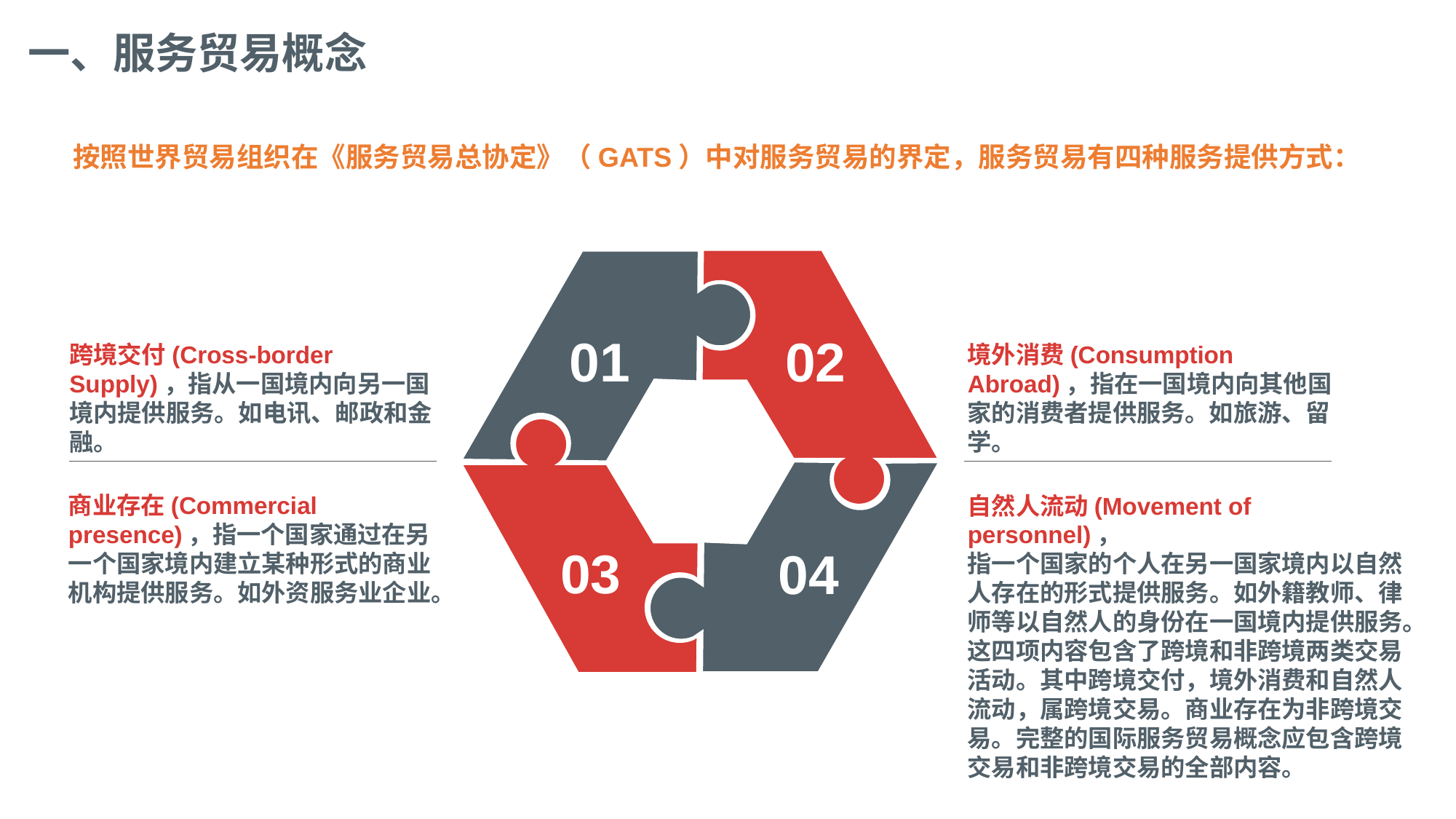

一、服务贸易概念
按照世界贸易组织在《服务贸易总协定》（GATS）中对服务贸易的界定，服务贸易有四种服务提供方式：

01
02
跨境交付(Cross-border Supply)，指从一国境内向另一国境内提供服务。如电讯、邮政和金融。
境外消费(Consumption Abroad)，指在一国境内向其他国家的消费者提供服务。如旅游、留学。

商业存在(Commercial presence)，指一个国家通过在另一个国家境内建立某种形式的商业机构提供服务。如外资服务业企业。
自然人流动(Movement of personnel)，
指一个国家的个人在另一国家境内以自然人存在的形式提供服务。如外籍教师、律师等以自然人的身份在一国境内提供服务。这四项内容包含了跨境和非跨境两类交易活动。其中跨境交付，境外消费和自然人流动，属跨境交易。商业存在为非跨境交易。完整的国际服务贸易概念应包含跨境交易和非跨境交易的全部内容。
03
04